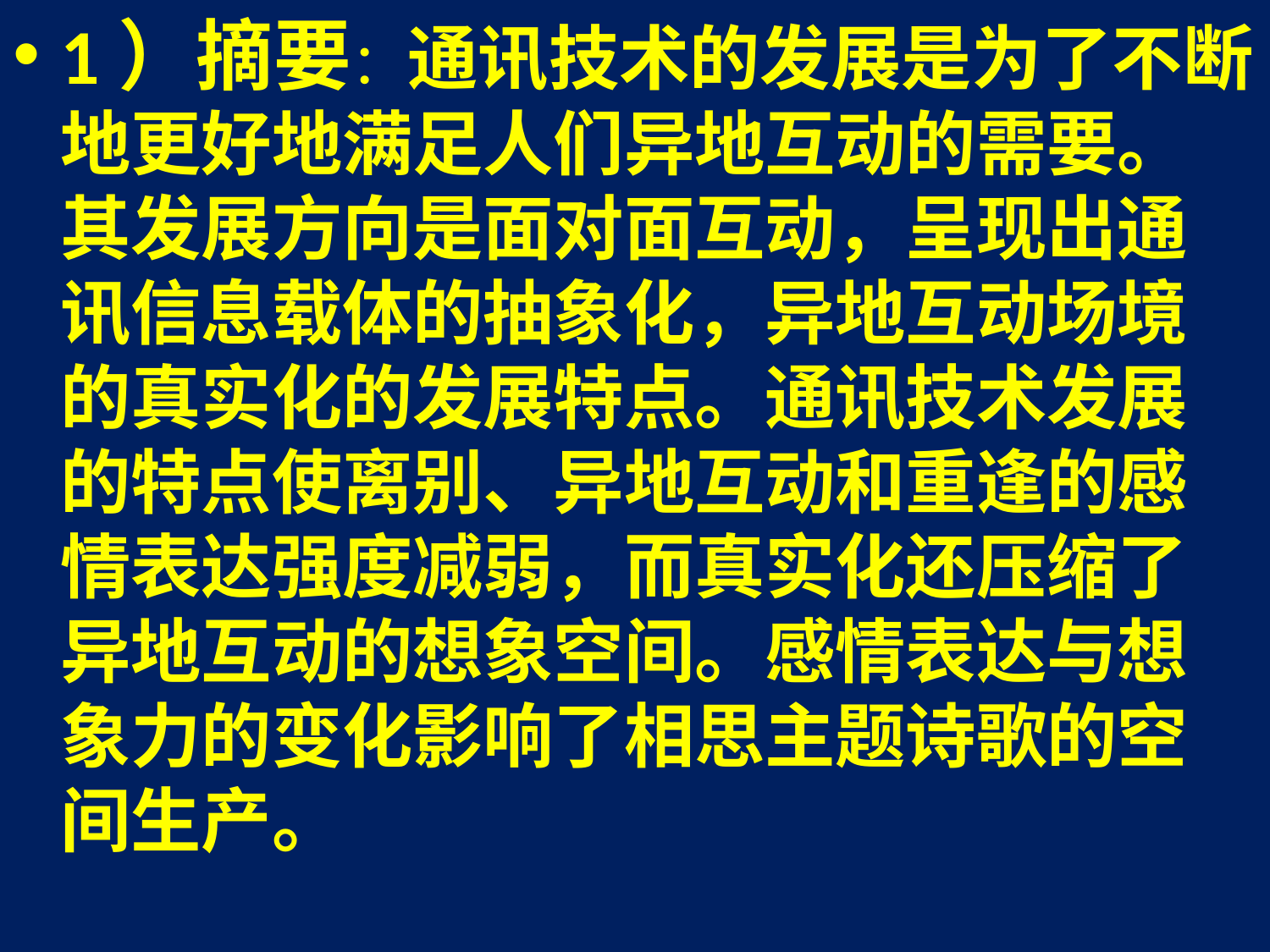

1）摘要：通讯技术的发展是为了不断地更好地满足人们异地互动的需要。其发展方向是面对面互动，呈现出通讯信息载体的抽象化，异地互动场境的真实化的发展特点。通讯技术发展的特点使离别、异地互动和重逢的感情表达强度减弱，而真实化还压缩了异地互动的想象空间。感情表达与想象力的变化影响了相思主题诗歌的空间生产。